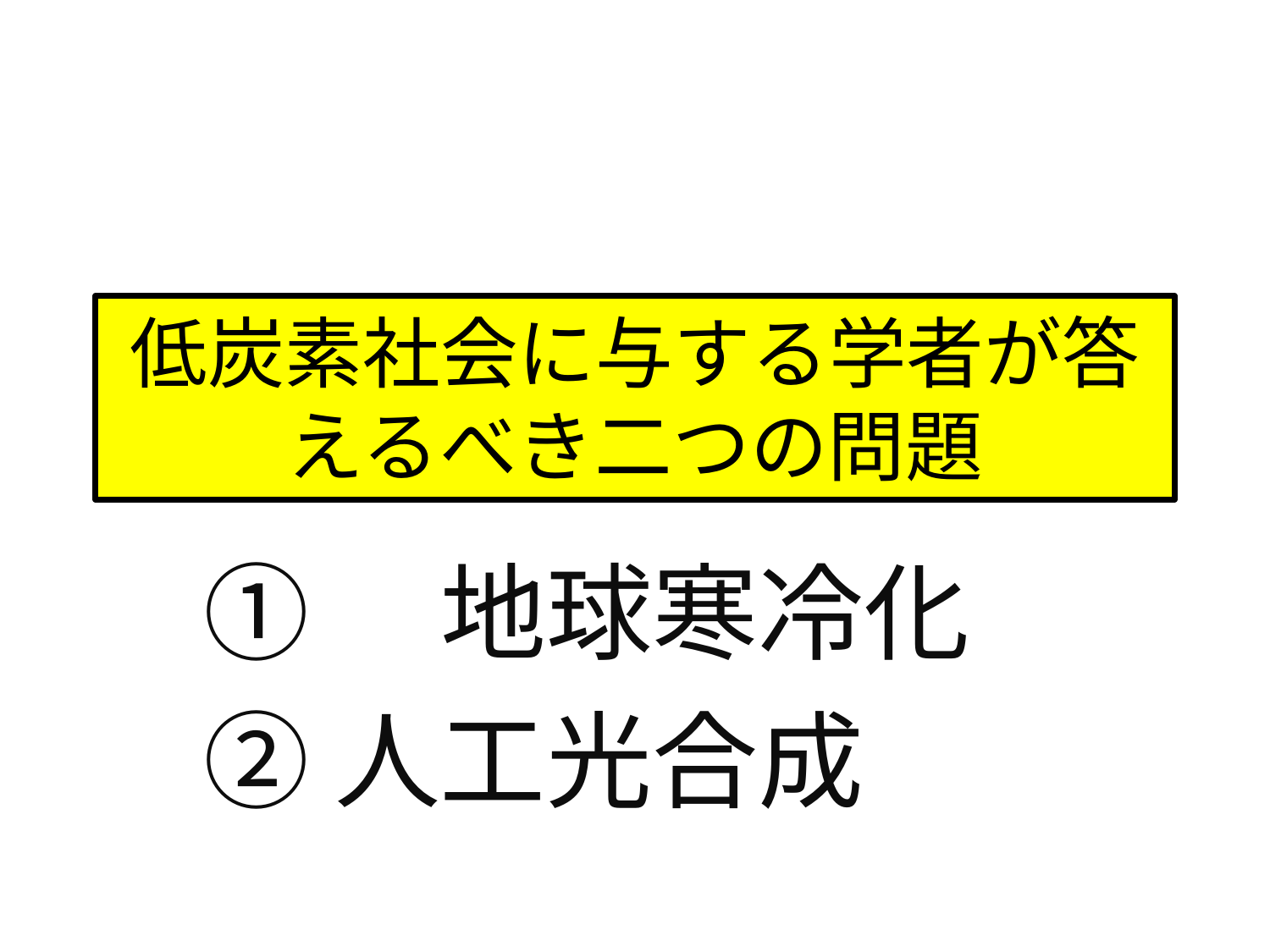

# 低炭素社会に与する学者が答えるべき二つの問題
①　地球寒冷化
②人工光合成